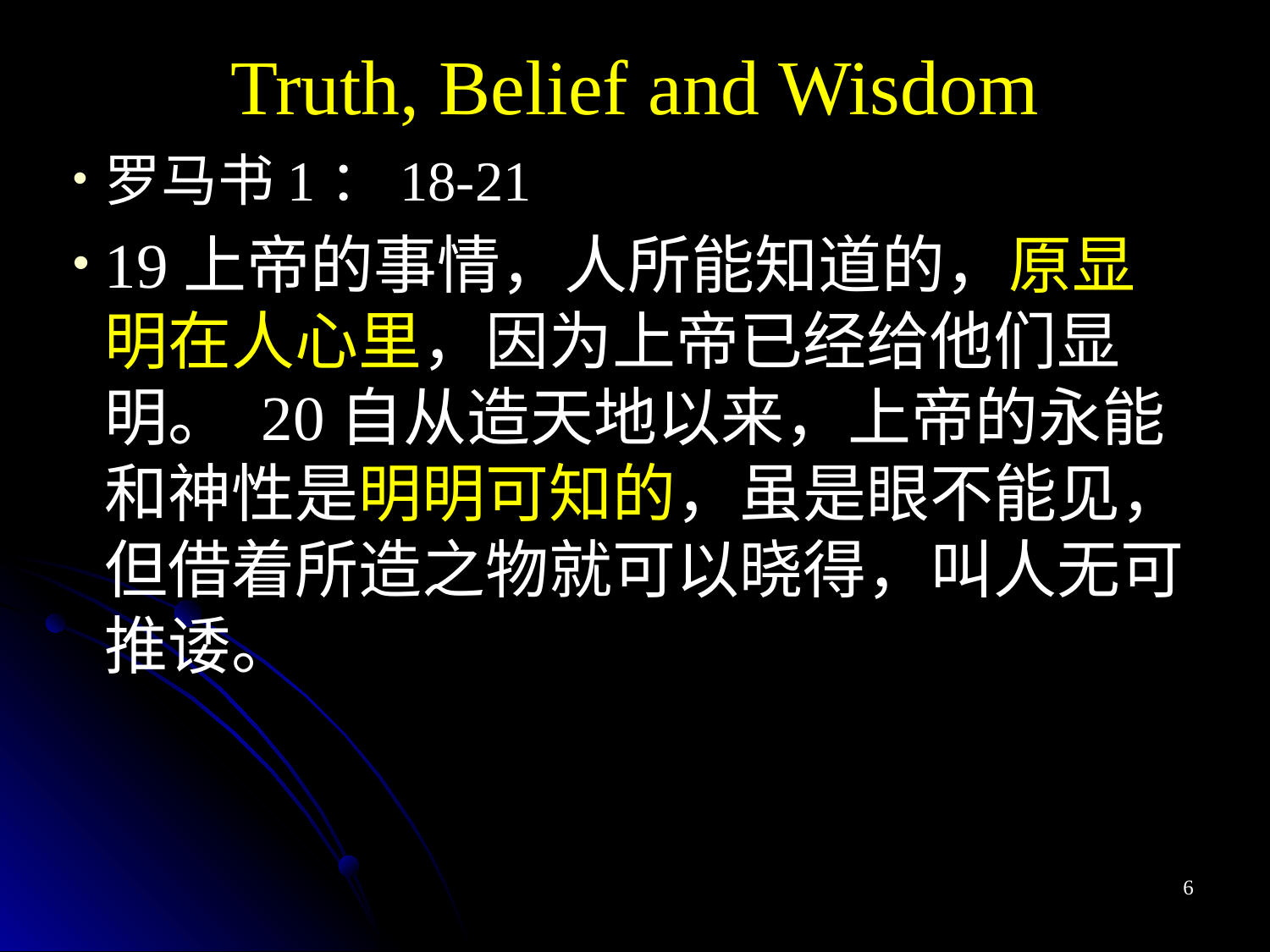

Truth, Belief and Wisdom
罗马书1：18-21
19上帝的事情，人所能知道的，原显明在人心里，因为上帝已经给他们显明。 20自从造天地以来，上帝的永能和神性是明明可知的，虽是眼不能见，但借着所造之物就可以晓得，叫人无可推诿。
6